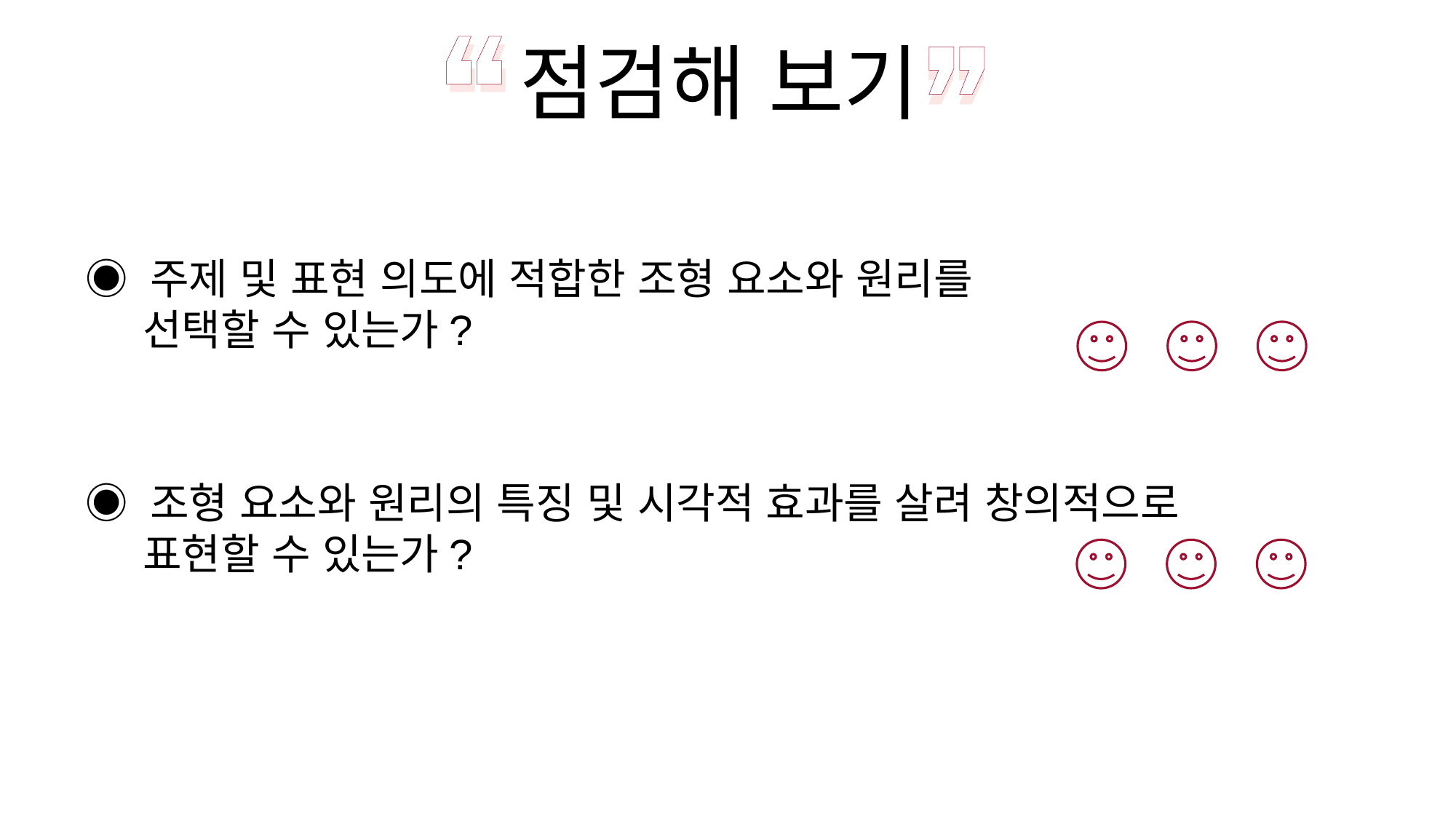

“
“
”
”
점검해 보기
◉ 주제 및 표현 의도에 적합한 조형 요소와 원리를
    선택할 수 있는가?

◉ 조형 요소와 원리의 특징 및 시각적 효과를 살려 창의적으로
    표현할 수 있는가?